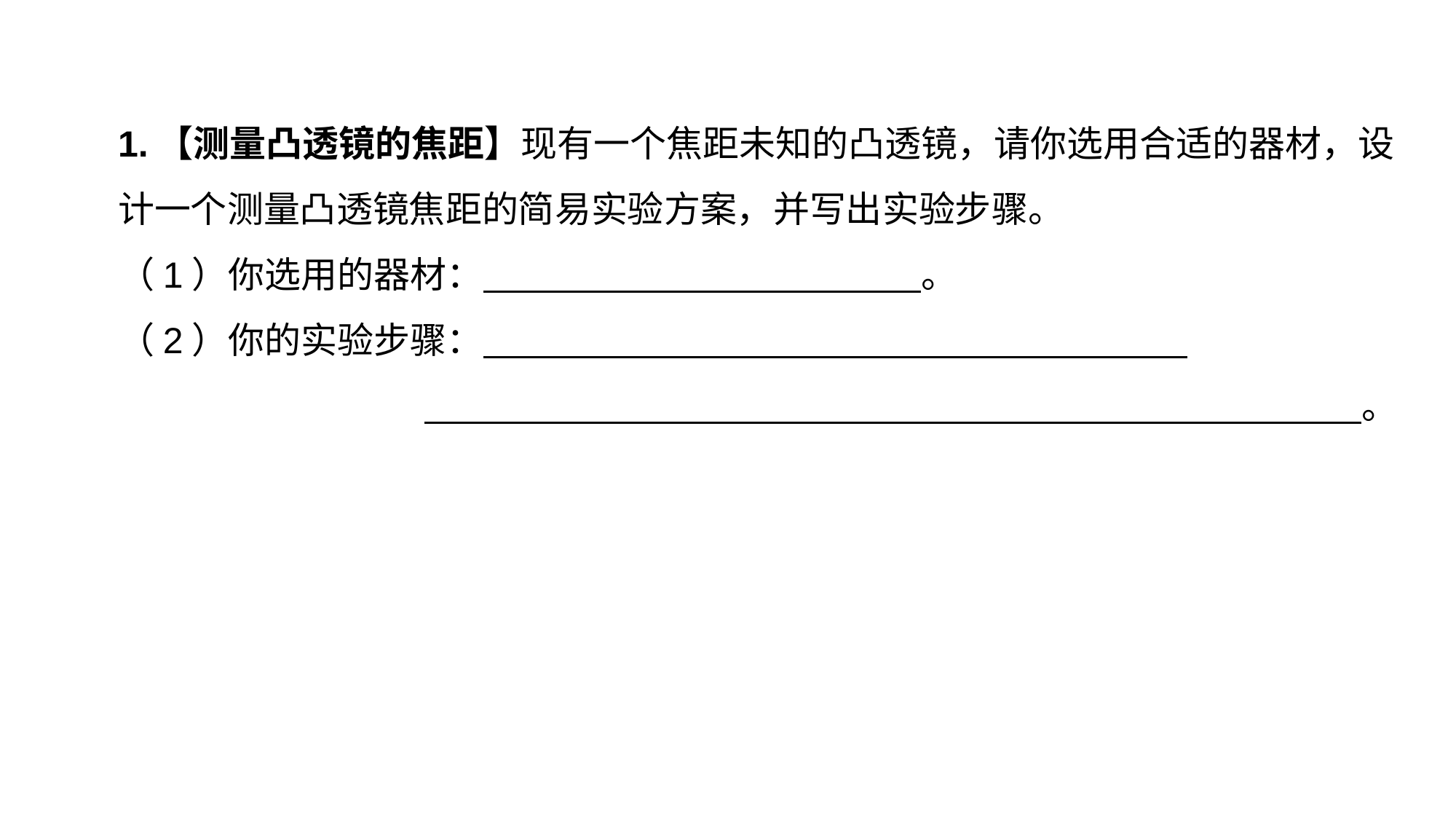

1.【测量凸透镜的焦距】现有一个焦距未知的凸透镜，请你选用合适的器材，设计一个测量凸透镜焦距的简易实验方案，并写出实验步骤。
（1）你选用的器材：　                                                 。
（2）你的实验步骤：
　                                                                                                              。
设计实验 拓展提升